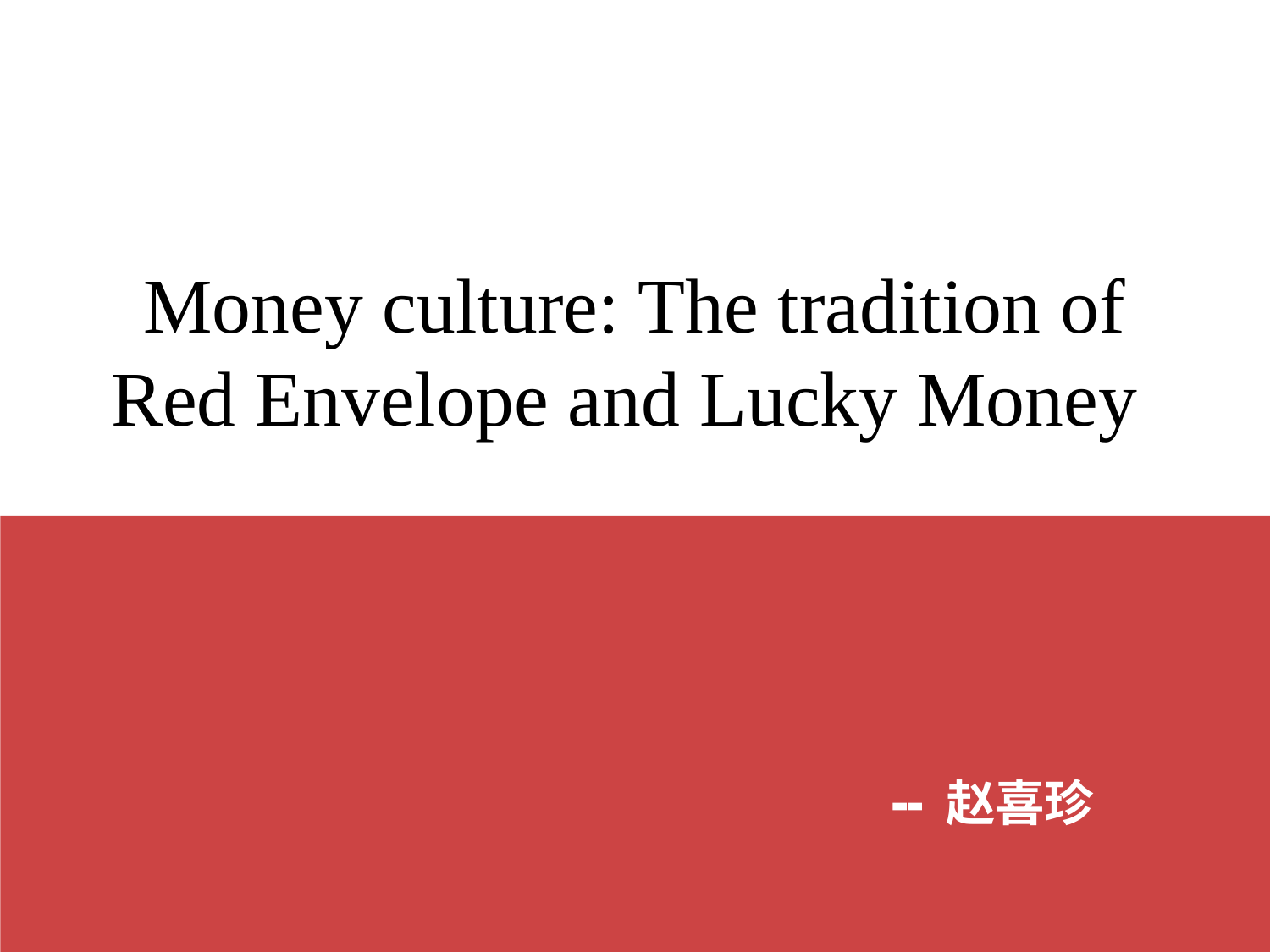

Money culture: The tradition of Red Envelope and Lucky Money

                           -- 赵喜珍